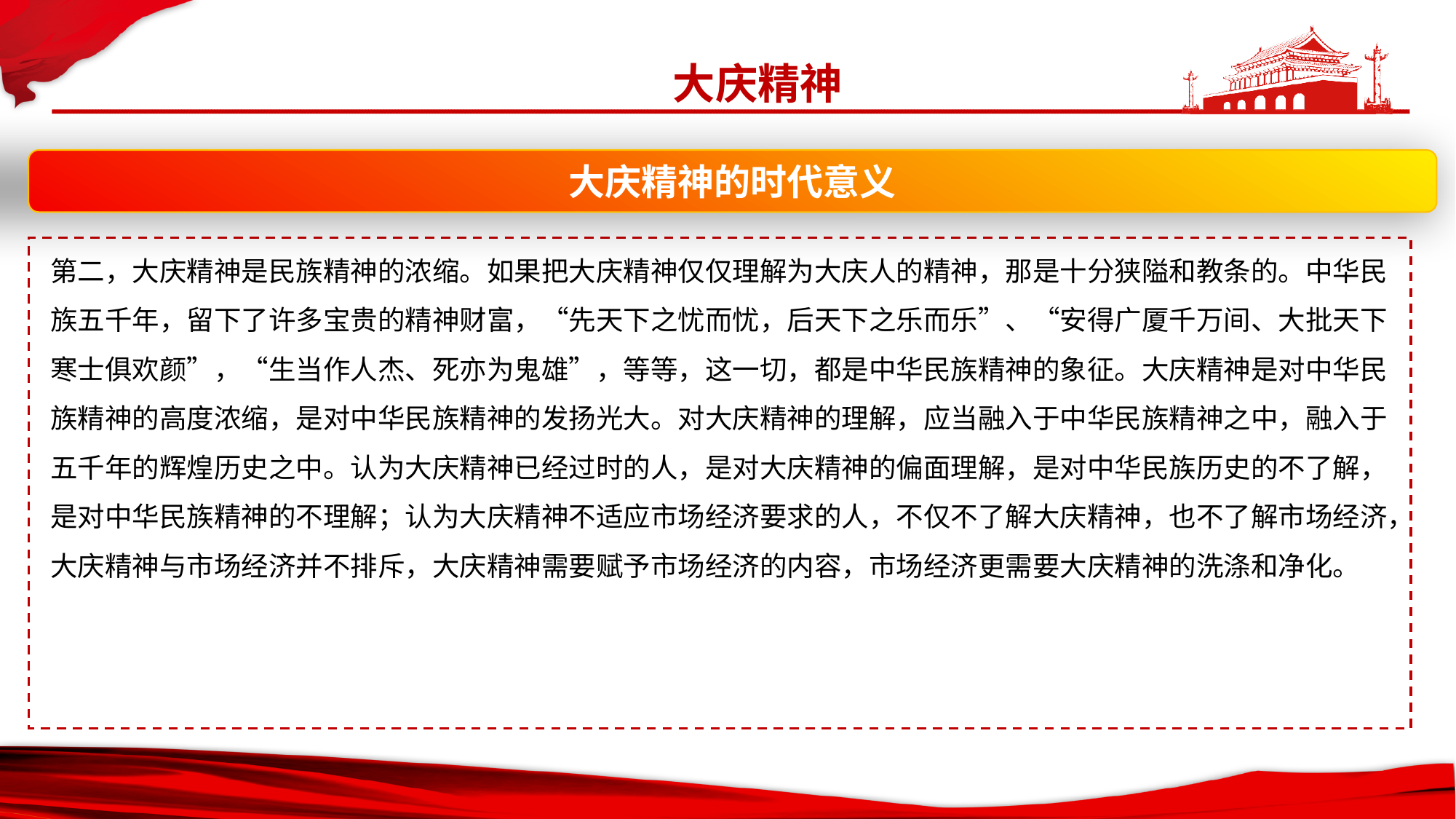

大庆精神
大庆精神的时代意义
第二，大庆精神是民族精神的浓缩。如果把大庆精神仅仅理解为大庆人的精神，那是十分狭隘和教条的。中华民族五千年，留下了许多宝贵的精神财富，“先天下之忧而忧，后天下之乐而乐”、“安得广厦千万间、大批天下寒士俱欢颜”，“生当作人杰、死亦为鬼雄”，等等，这一切，都是中华民族精神的象征。大庆精神是对中华民族精神的高度浓缩，是对中华民族精神的发扬光大。对大庆精神的理解，应当融入于中华民族精神之中，融入于五千年的辉煌历史之中。认为大庆精神已经过时的人，是对大庆精神的偏面理解，是对中华民族历史的不了解，是对中华民族精神的不理解；认为大庆精神不适应市场经济要求的人，不仅不了解大庆精神，也不了解市场经济，大庆精神与市场经济并不排斥，大庆精神需要赋予市场经济的内容，市场经济更需要大庆精神的洗涤和净化。